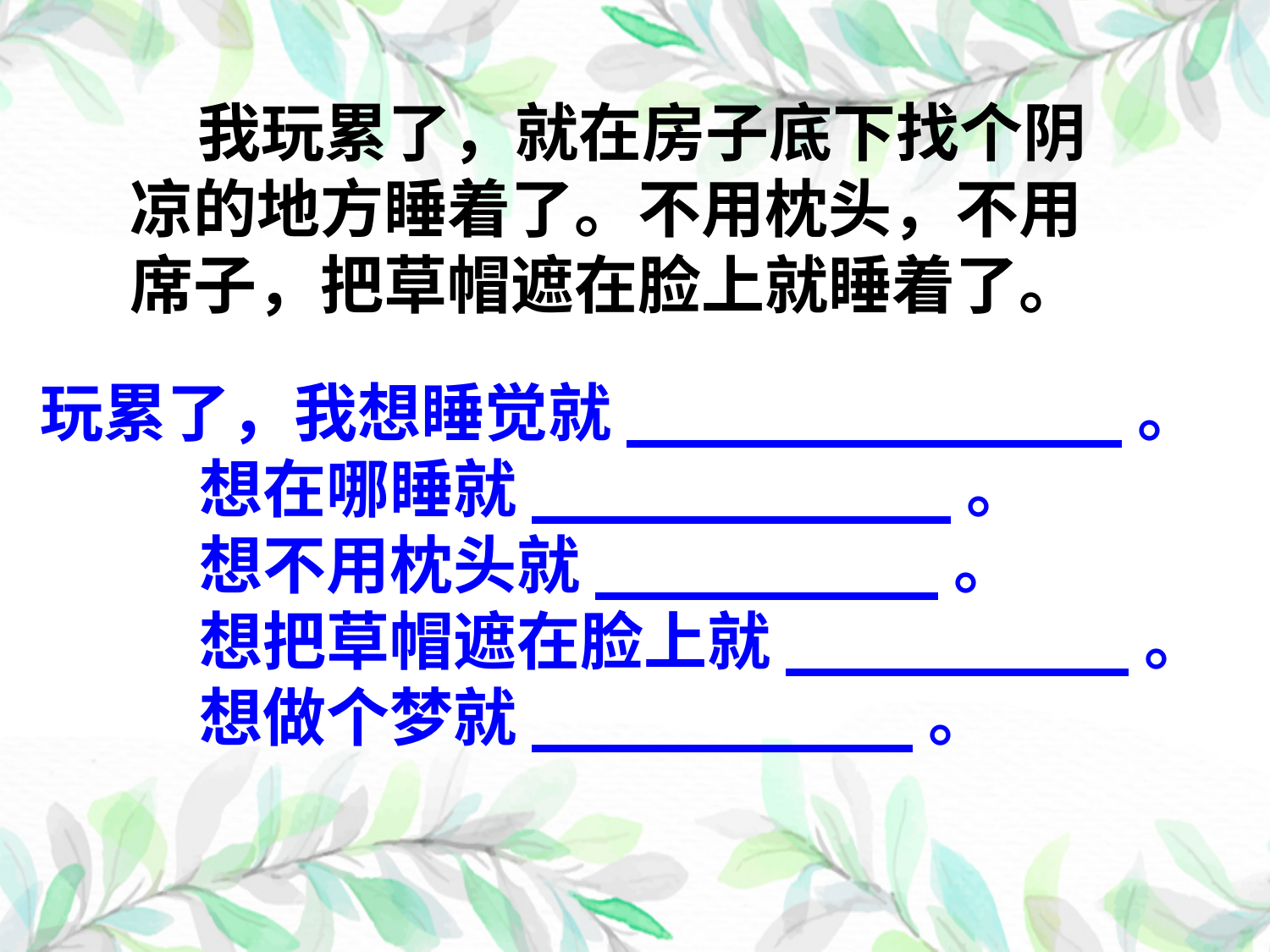

我玩累了，就在房子底下找个阴凉的地方睡着了。不用枕头，不用席子，把草帽遮在脸上就睡着了。
玩累了，我想睡觉就_____________。
          想在哪睡就___________。
          想不用枕头就_________。
          想把草帽遮在脸上就_________。
          想做个梦就__________。